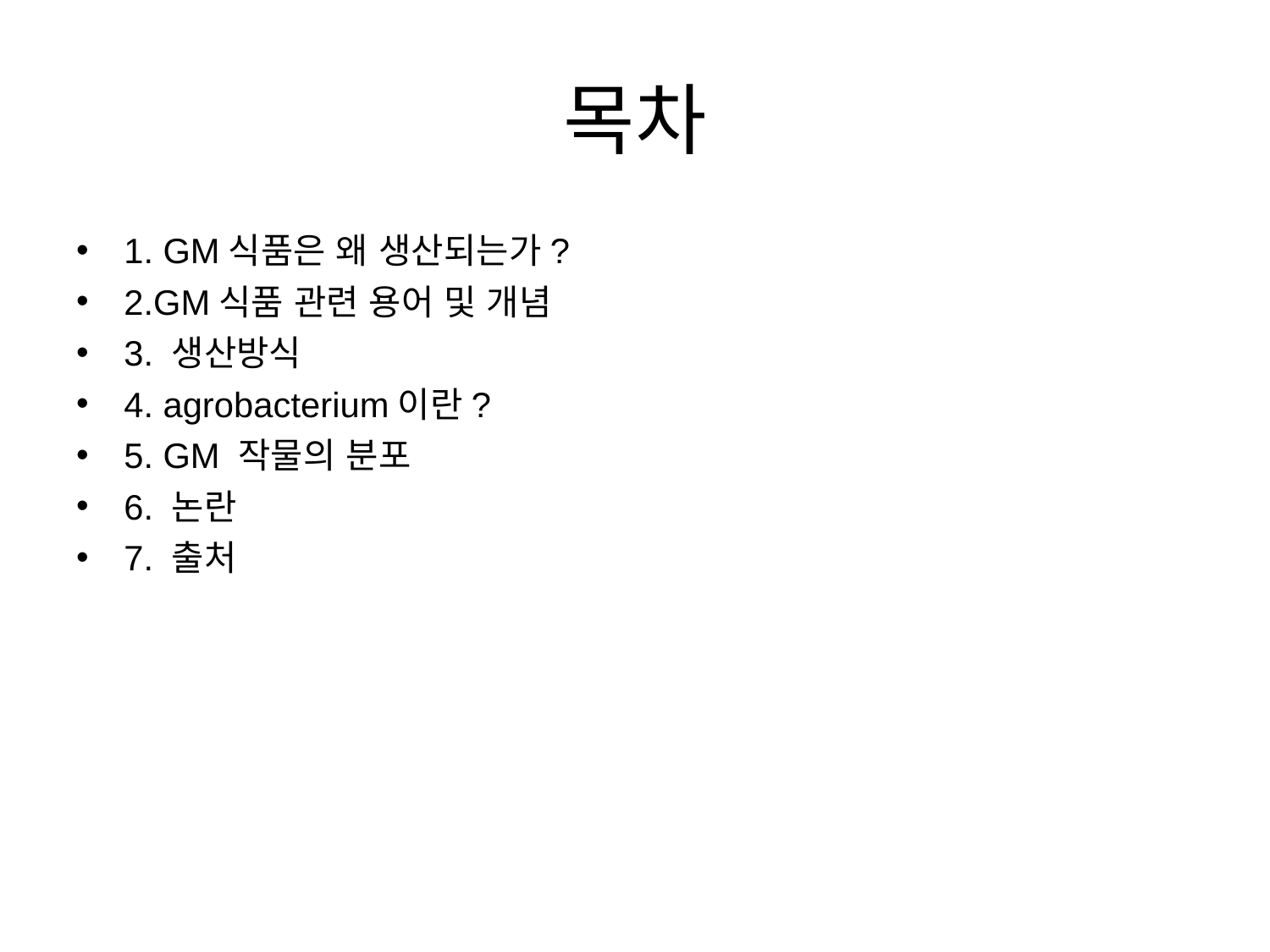

# 목차
1. GM식품은 왜 생산되는가?
2.GM식품 관련 용어 및 개념
3. 생산방식
4. agrobacterium이란?
5. GM 작물의 분포
6. 논란
7. 출처